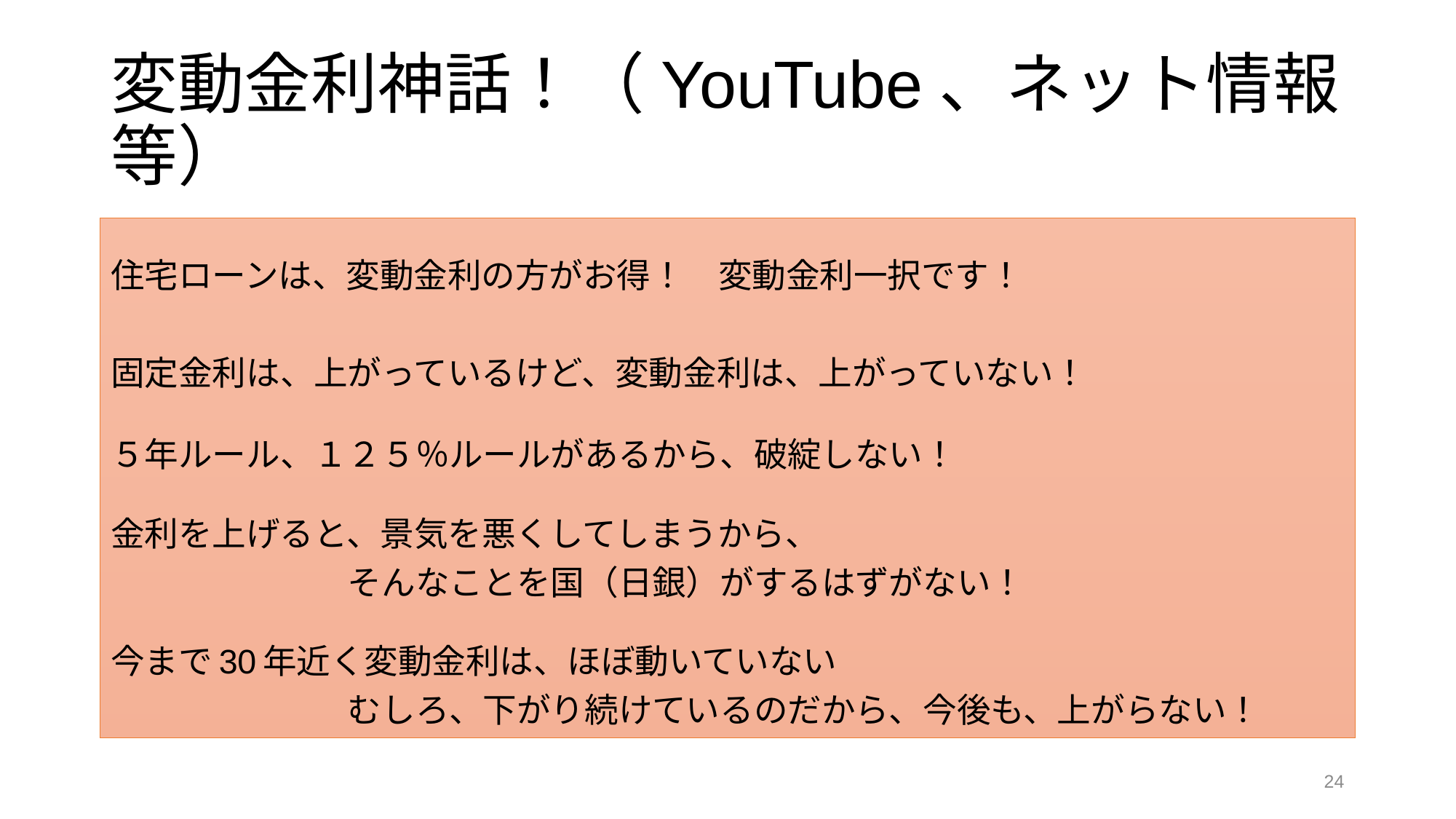

# 変動金利神話！（YouTube、ネット情報等）

住宅ローンは、変動金利の方がお得！　変動金利一択です！

固定金利は、上がっているけど、変動金利は、上がっていない！

５年ルール、１２５％ルールがあるから、破綻しない！

金利を上げると、景気を悪くしてしまうから、
　　　　　　　そんなことを国（日銀）がするはずがない！

今まで30年近く変動金利は、ほぼ動いていない
　　　　　　　むしろ、下がり続けているのだから、今後も、上がらない！

24